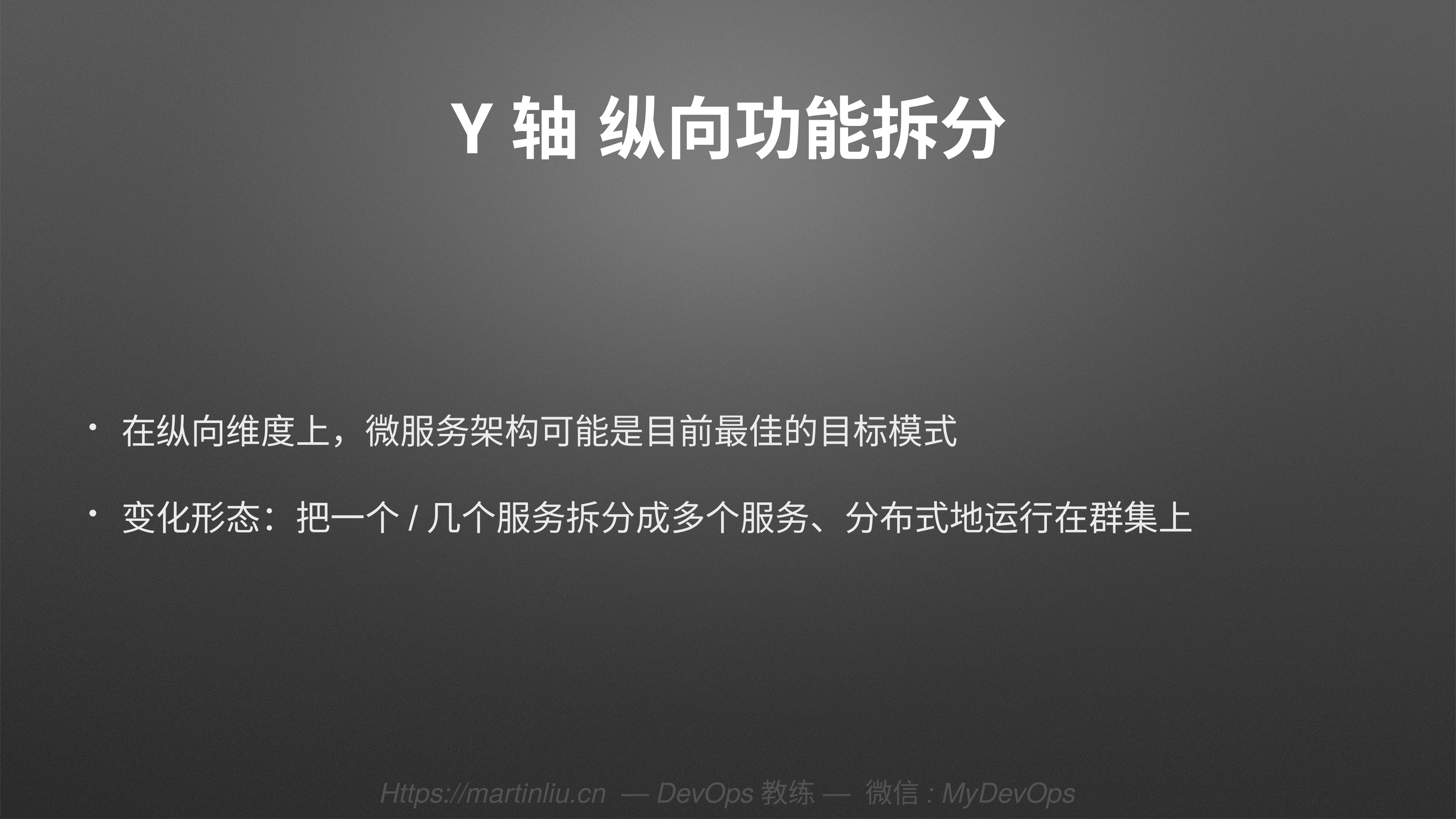

# Y轴 纵向功能拆分
在纵向维度上，微服务架构可能是目前最佳的目标模式
变化形态：把一个/几个服务拆分成多个服务、分布式地运行在群集上